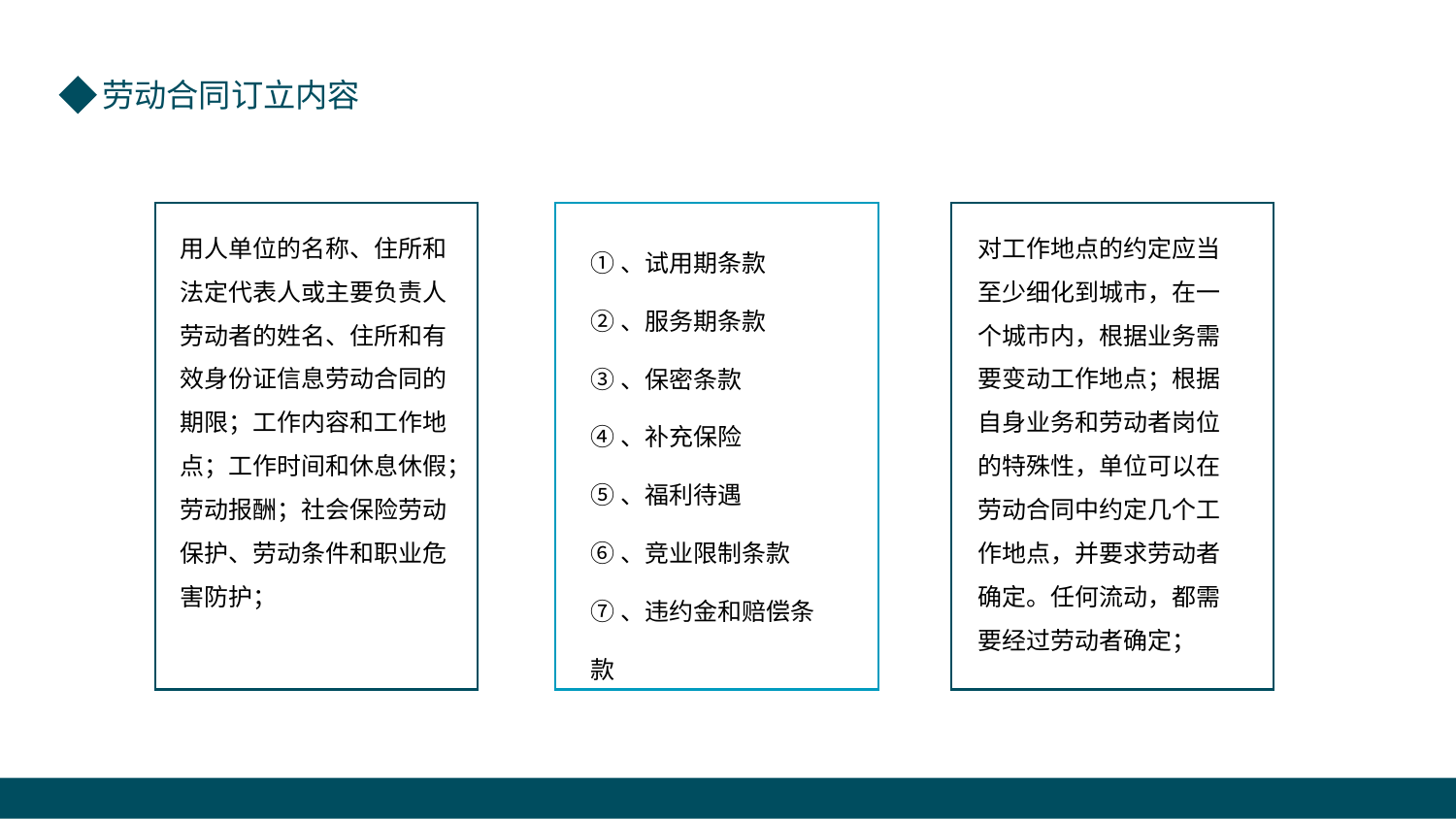

用人单位的名称、住所和法定代表人或主要负责人
劳动者的姓名、住所和有效身份证信息劳动合同的期限；工作内容和工作地点；工作时间和休息休假；
劳动报酬；社会保险劳动保护、劳动条件和职业危害防护；
①、试用期条款
②、服务期条款
③、保密条款
④、补充保险
⑤、福利待遇
⑥、竞业限制条款
⑦、违约金和赔偿条款
对工作地点的约定应当至少细化到城市，在一个城市内，根据业务需要变动工作地点；根据自身业务和劳动者岗位的特殊性，单位可以在劳动合同中约定几个工作地点，并要求劳动者确定。任何流动，都需要经过劳动者确定；